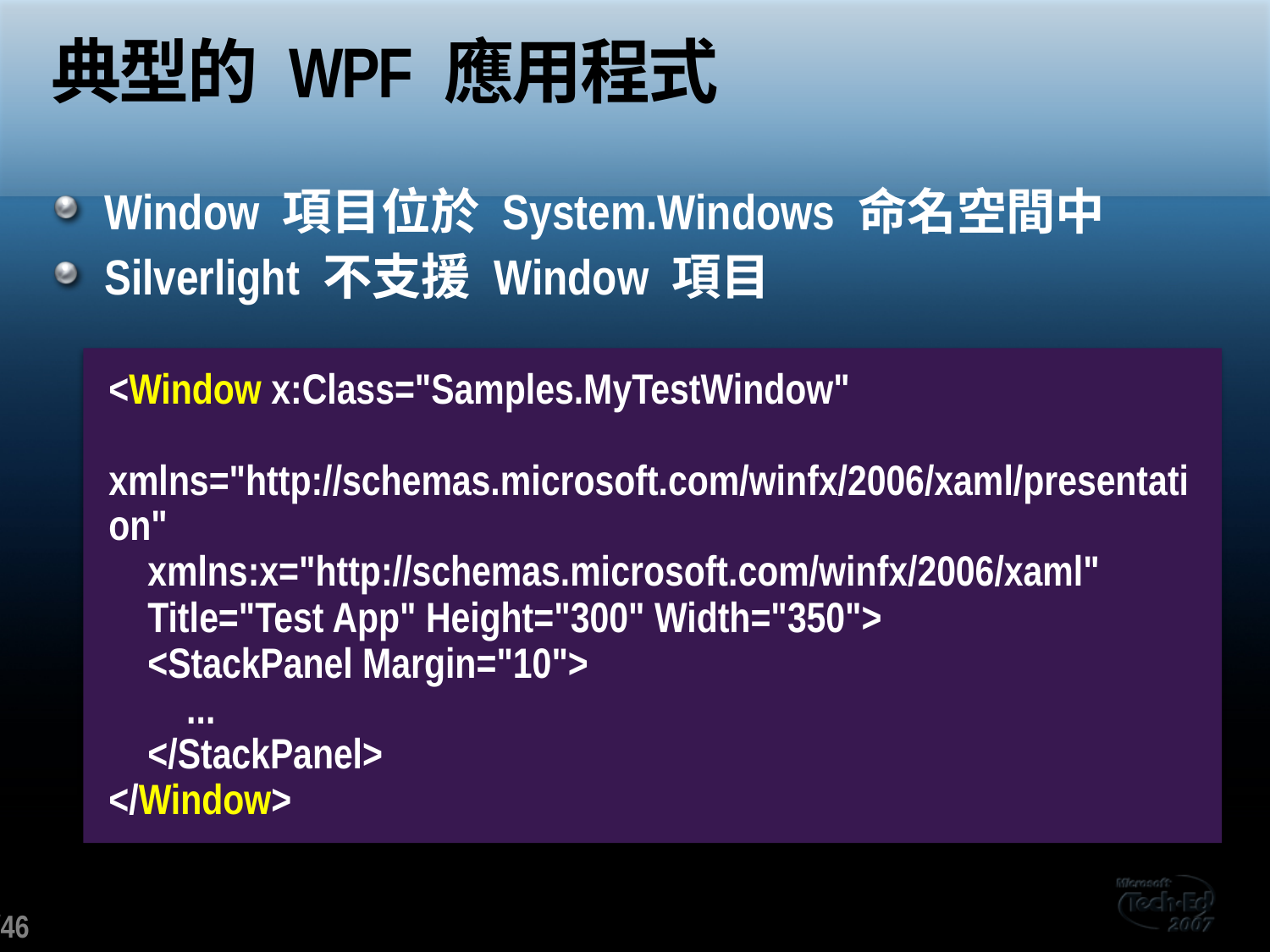

# 典型的 WPF 應用程式
Window 項目位於 System.Windows 命名空間中
Silverlight 不支援 Window 項目
<Window x:Class="Samples.MyTestWindow"
    xmlns="http://schemas.microsoft.com/winfx/2006/xaml/presentation"
    xmlns:x="http://schemas.microsoft.com/winfx/2006/xaml"
    Title="Test App" Height="300" Width="350">
    <StackPanel Margin="10">
        ...
    </StackPanel>
</Window>